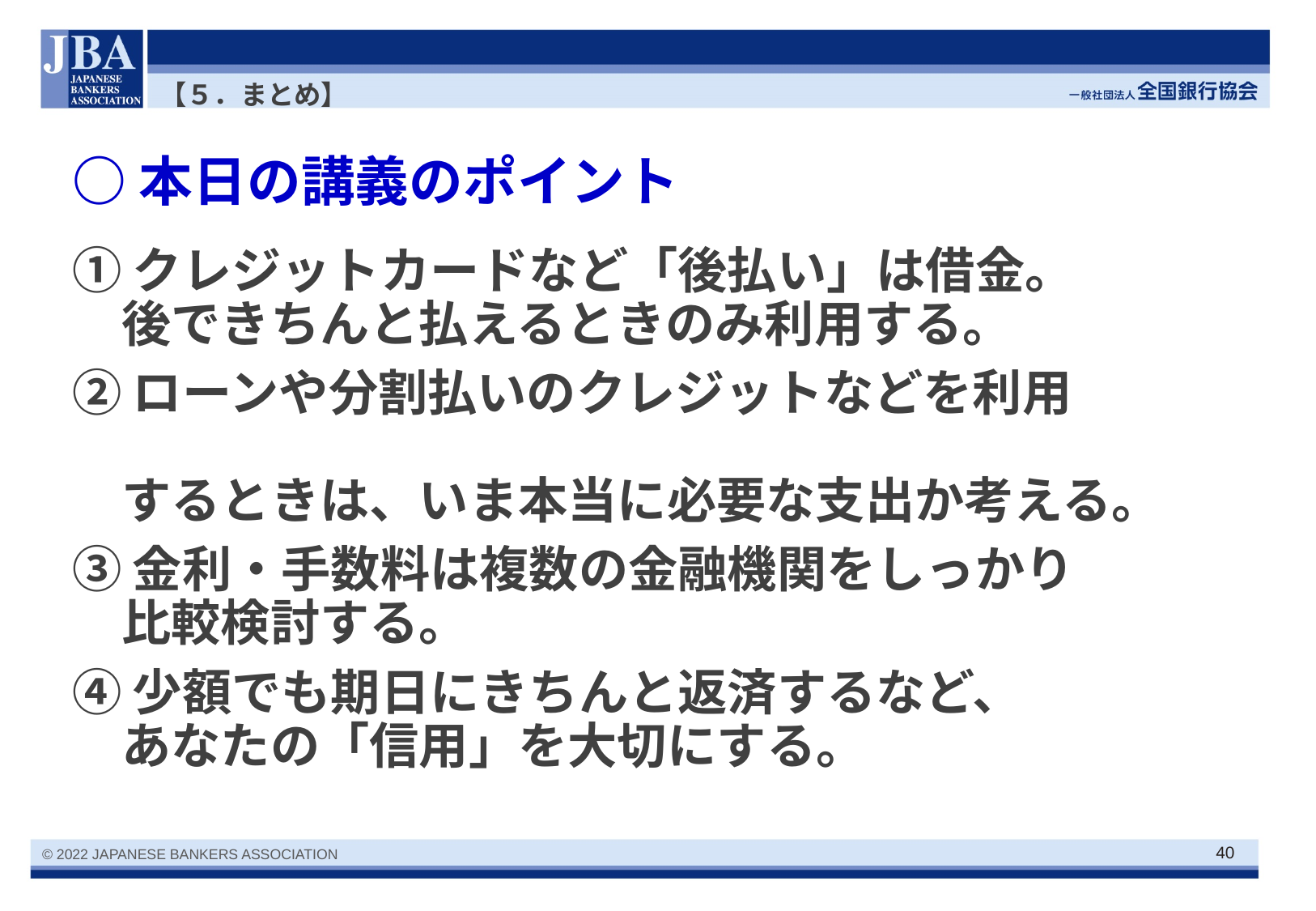

【５．まとめ】
# ○本日の講義のポイント
①クレジットカードなど「後払い」は借金。
　後できちんと払えるときのみ利用する。
②ローンや分割払いのクレジットなどを利用
　するときは、いま本当に必要な支出か考える。
③金利・手数料は複数の金融機関をしっかり
　比較検討する。
④少額でも期日にきちんと返済するなど、
　あなたの「信用」を大切にする。